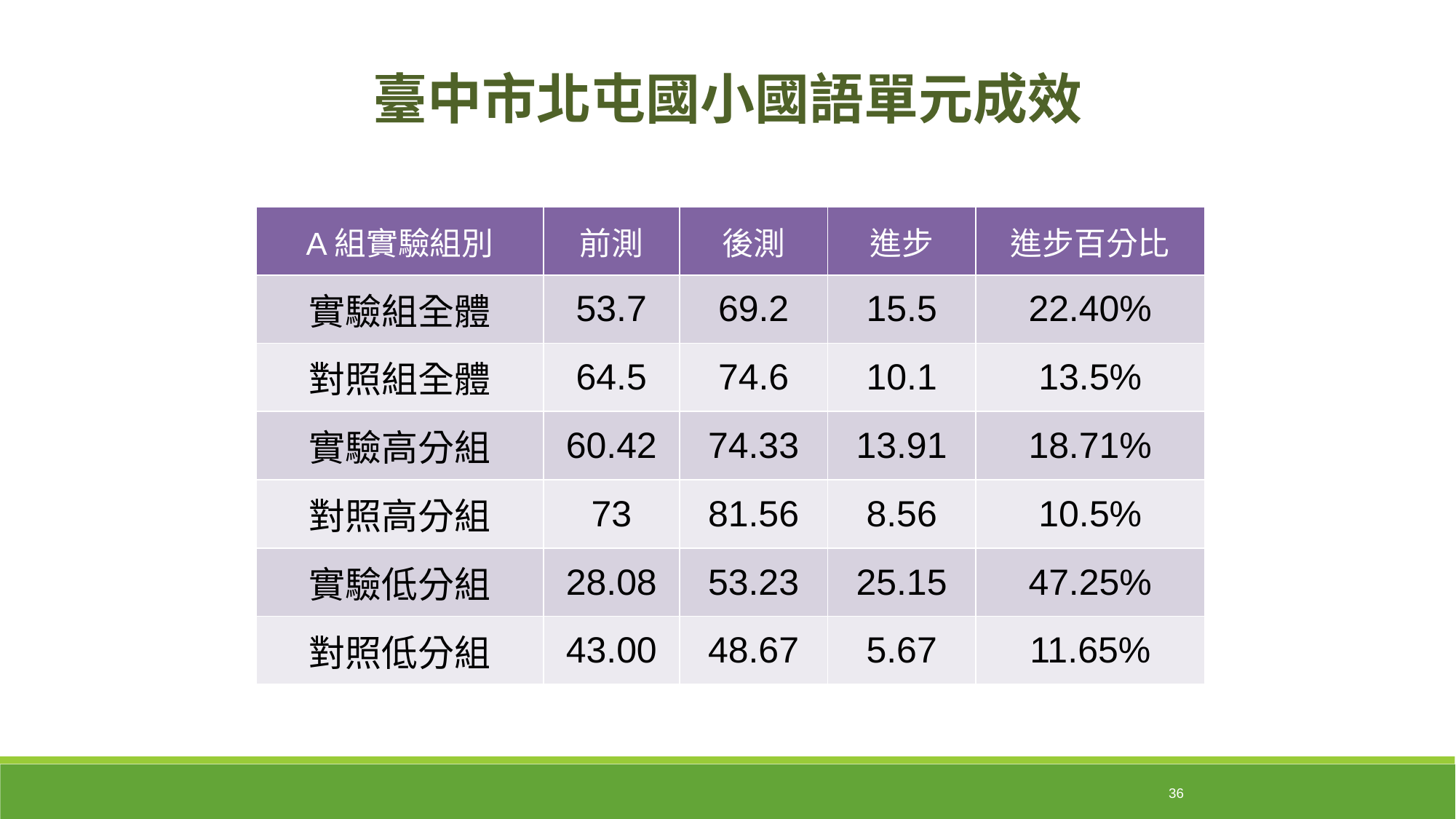

臺中市北屯國小國語單元成效
| A組實驗組別 | 前測 | 後測 | 進步 | 進步百分比 |
| --- | --- | --- | --- | --- |
| 實驗組全體 | 53.7 | 69.2 | 15.5 | 22.40% |
| 對照組全體 | 64.5 | 74.6 | 10.1 | 13.5% |
| 實驗高分組 | 60.42 | 74.33 | 13.91 | 18.71% |
| 對照高分組 | 73 | 81.56 | 8.56 | 10.5% |
| 實驗低分組 | 28.08 | 53.23 | 25.15 | 47.25% |
| 對照低分組 | 43.00 | 48.67 | 5.67 | 11.65% |
36